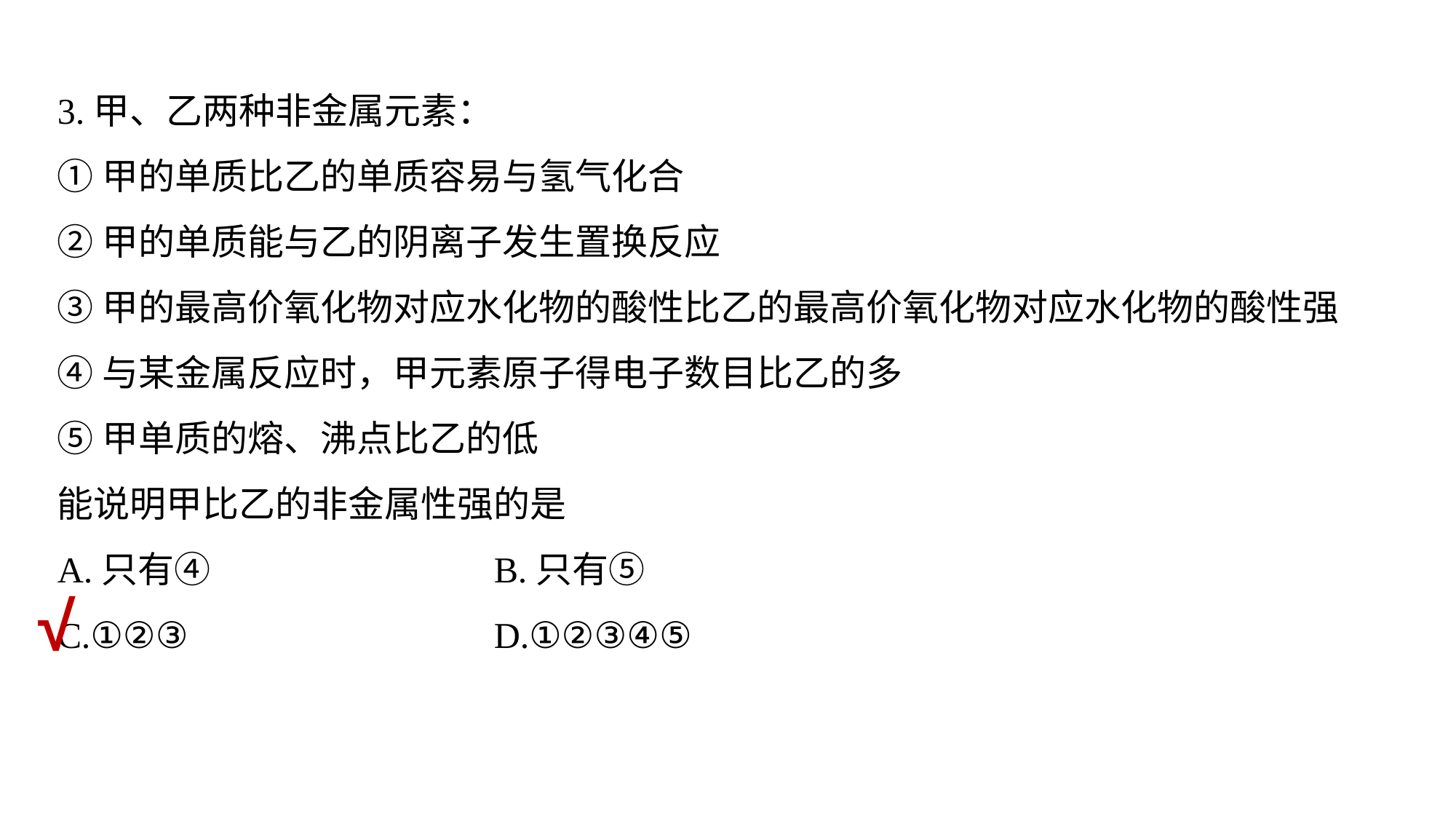

3.甲、乙两种非金属元素：
①甲的单质比乙的单质容易与氢气化合
②甲的单质能与乙的阴离子发生置换反应
③甲的最高价氧化物对应水化物的酸性比乙的最高价氧化物对应水化物的酸性强
④与某金属反应时，甲元素原子得电子数目比乙的多
⑤甲单质的熔、沸点比乙的低
能说明甲比乙的非金属性强的是
A.只有④  			B.只有⑤
C.①②③  			D.①②③④⑤
√